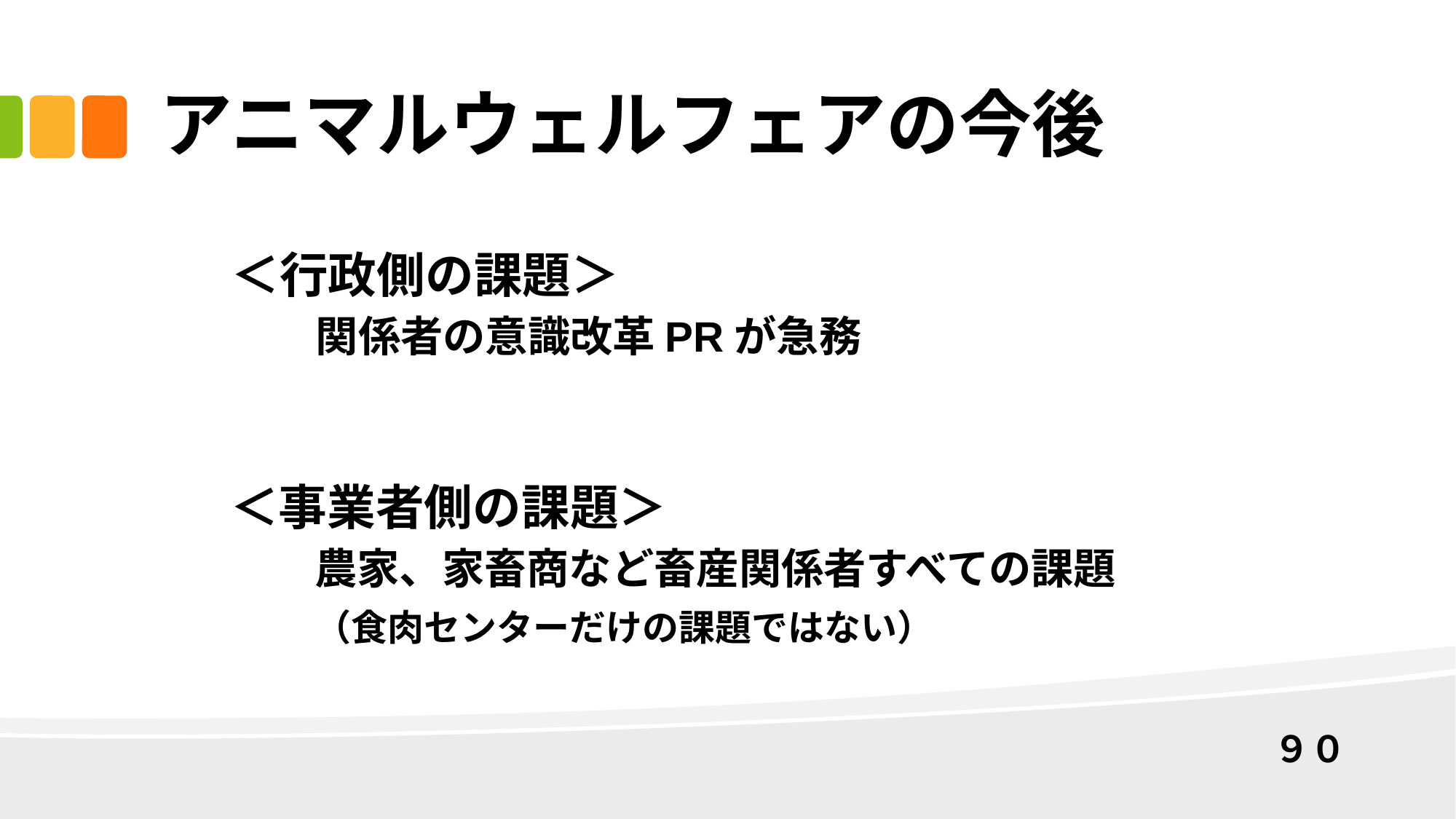

# アニマルウェルフェアの今後
＜行政側の課題＞
　　関係者の意識改革PRが急務

＜事業者側の課題＞
　　農家、家畜商など畜産関係者すべての課題
　　（食肉センターだけの課題ではない）

９０